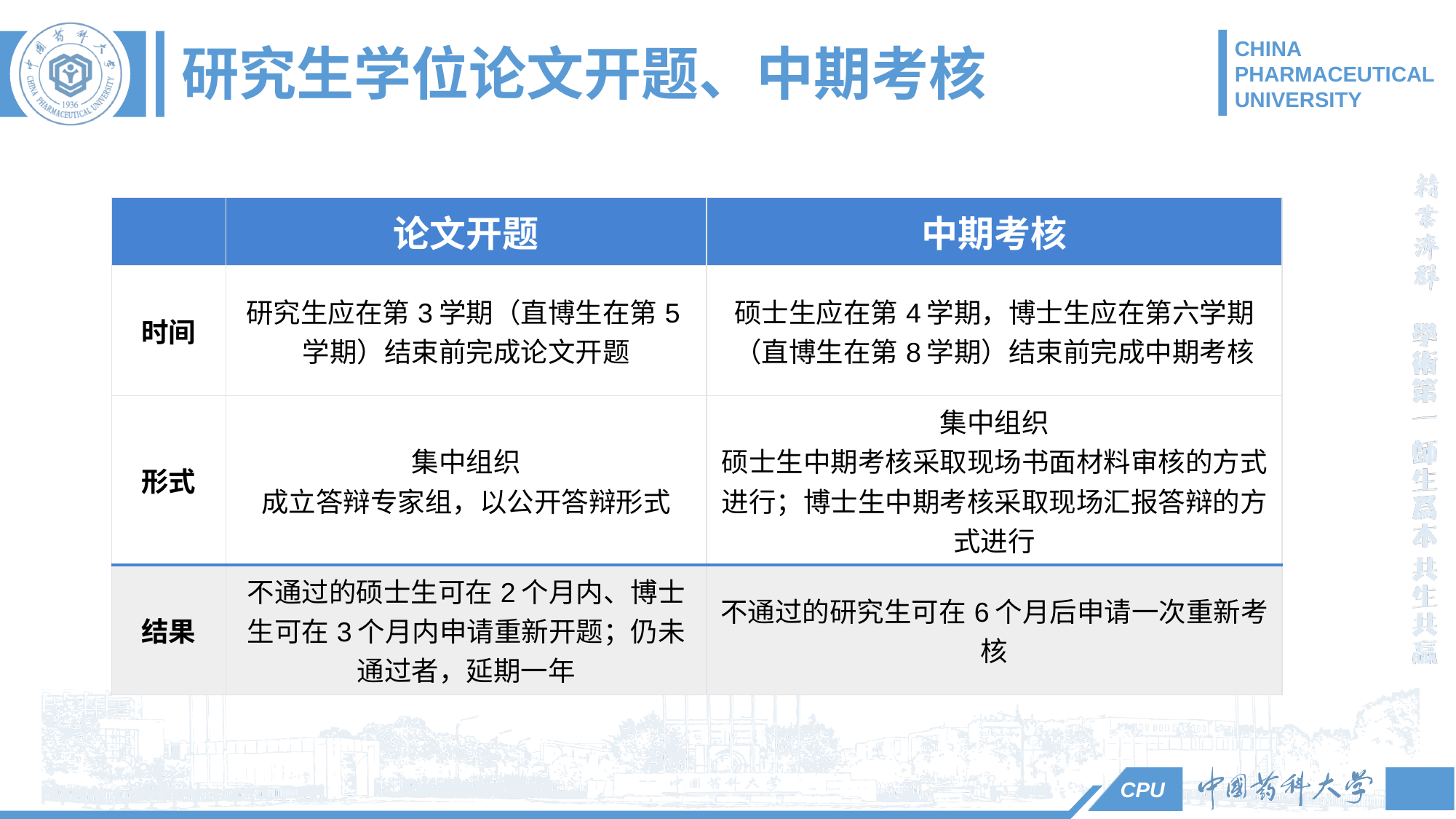

研究生学位论文开题、中期考核
|  | 论文开题 | 中期考核 |
| --- | --- | --- |
| 时间 | 研究生应在第3学期（直博生在第5学期）结束前完成论文开题 | 硕士生应在第4学期，博士生应在第六学期（直博生在第8学期）结束前完成中期考核 |
| 形式 | 集中组织 成立答辩专家组，以公开答辩形式 | 集中组织 硕士生中期考核采取现场书面材料审核的方式进行；博士生中期考核采取现场汇报答辩的方式进行 |
| 结果 | 不通过的硕士生可在2个月内、博士生可在3个月内申请重新开题；仍未通过者，延期一年 | 不通过的研究生可在6个月后申请一次重新考核 |
6